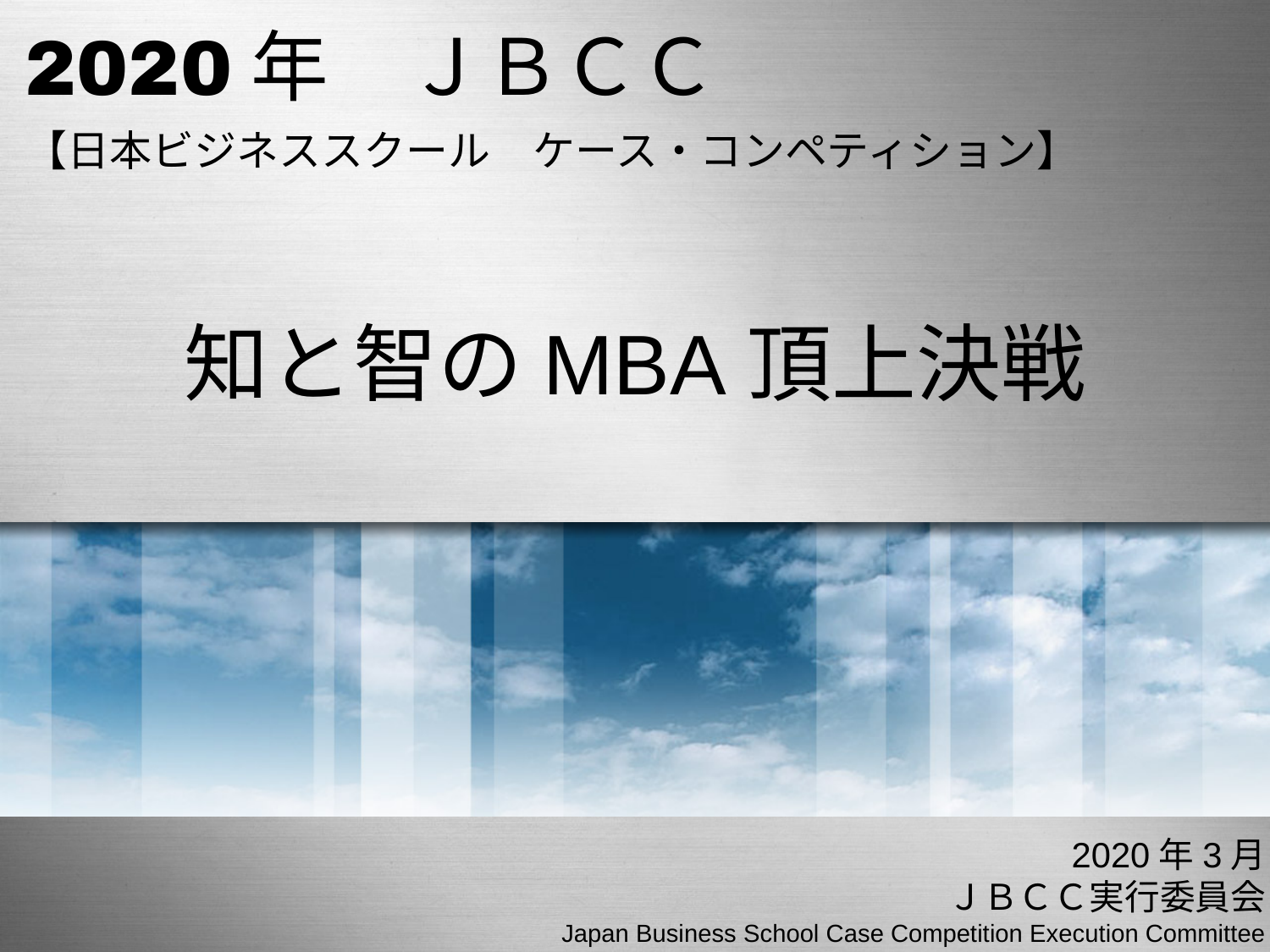

2020年　ＪＢＣＣ
【日本ビジネススクール　ケース・コンペティション】
知と智のMBA頂上決戦
2020年3月
ＪＢＣＣ実行委員会
Japan Business School Case Competition Execution Committee